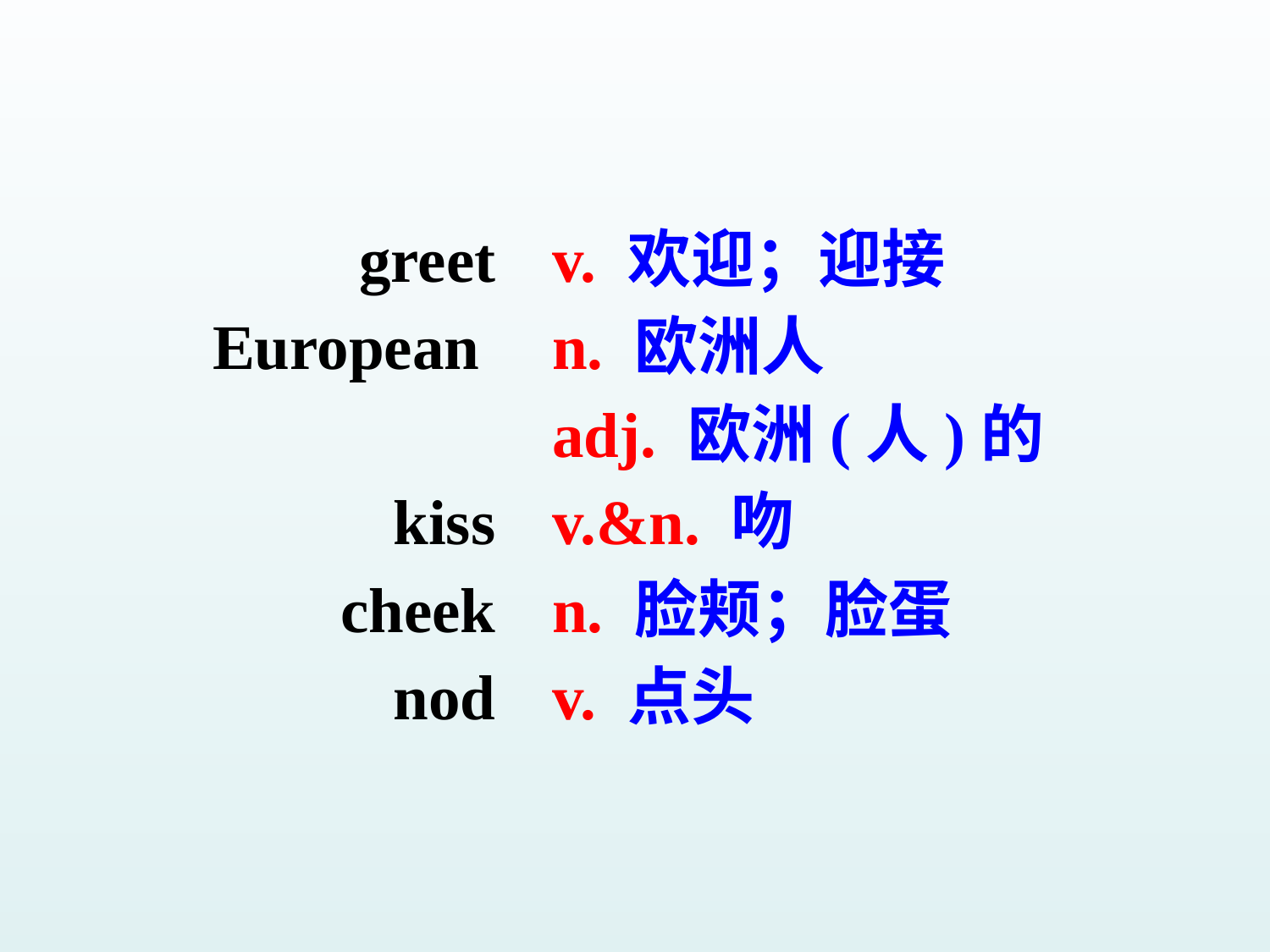

greet
European

kiss
cheek
nod
v. 欢迎；迎接
n. 欧洲人
adj. 欧洲(人)的
v.&n. 吻
n. 脸颊；脸蛋
v. 点头